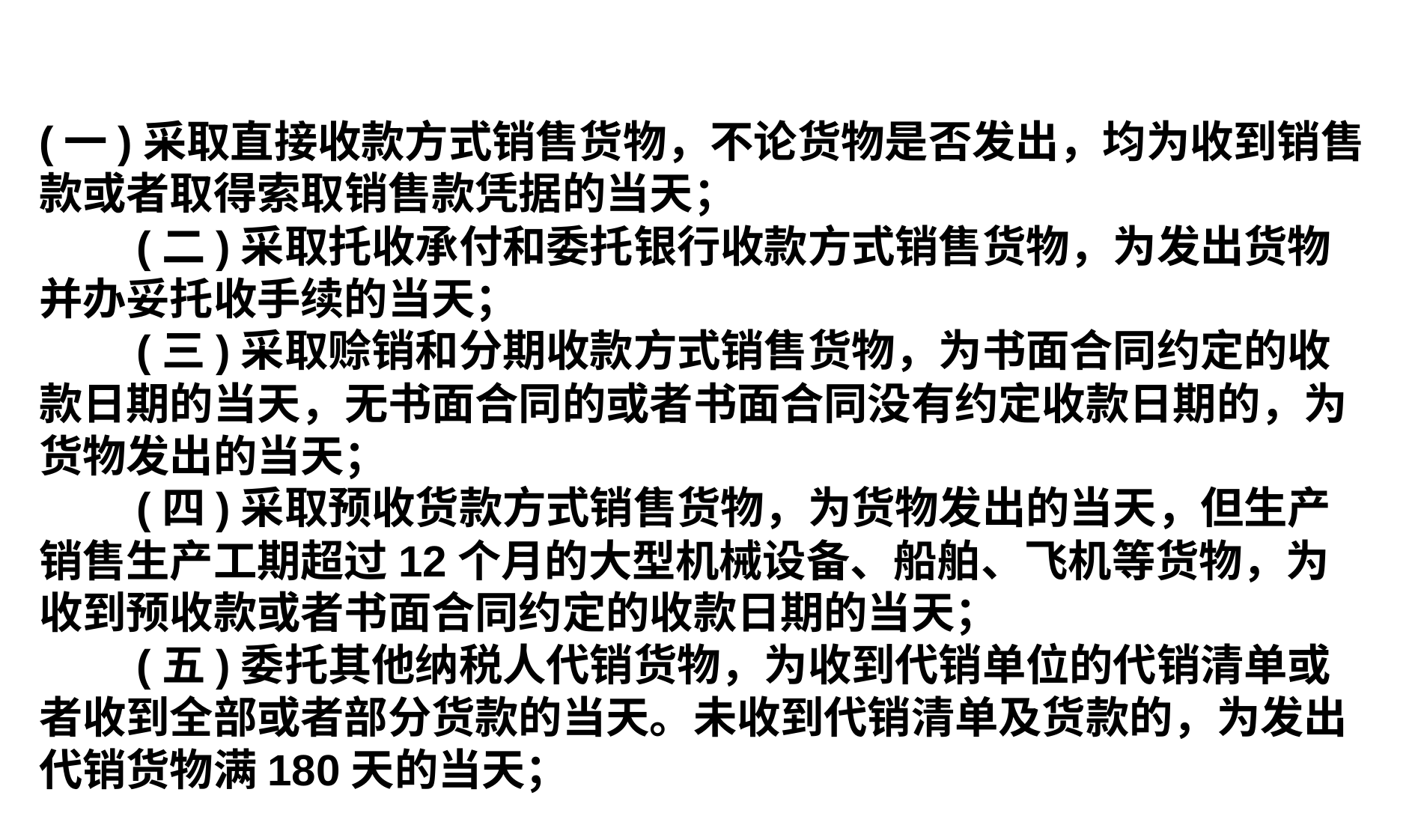

(一)采取直接收款方式销售货物，不论货物是否发出，均为收到销售款或者取得索取销售款凭据的当天；
　　(二)采取托收承付和委托银行收款方式销售货物，为发出货物并办妥托收手续的当天；
　　(三)采取赊销和分期收款方式销售货物，为书面合同约定的收款日期的当天，无书面合同的或者书面合同没有约定收款日期的，为货物发出的当天；
　　(四)采取预收货款方式销售货物，为货物发出的当天，但生产销售生产工期超过12个月的大型机械设备、船舶、飞机等货物，为收到预收款或者书面合同约定的收款日期的当天；
　　(五)委托其他纳税人代销货物，为收到代销单位的代销清单或者收到全部或者部分货款的当天。未收到代销清单及货款的，为发出代销货物满180天的当天；